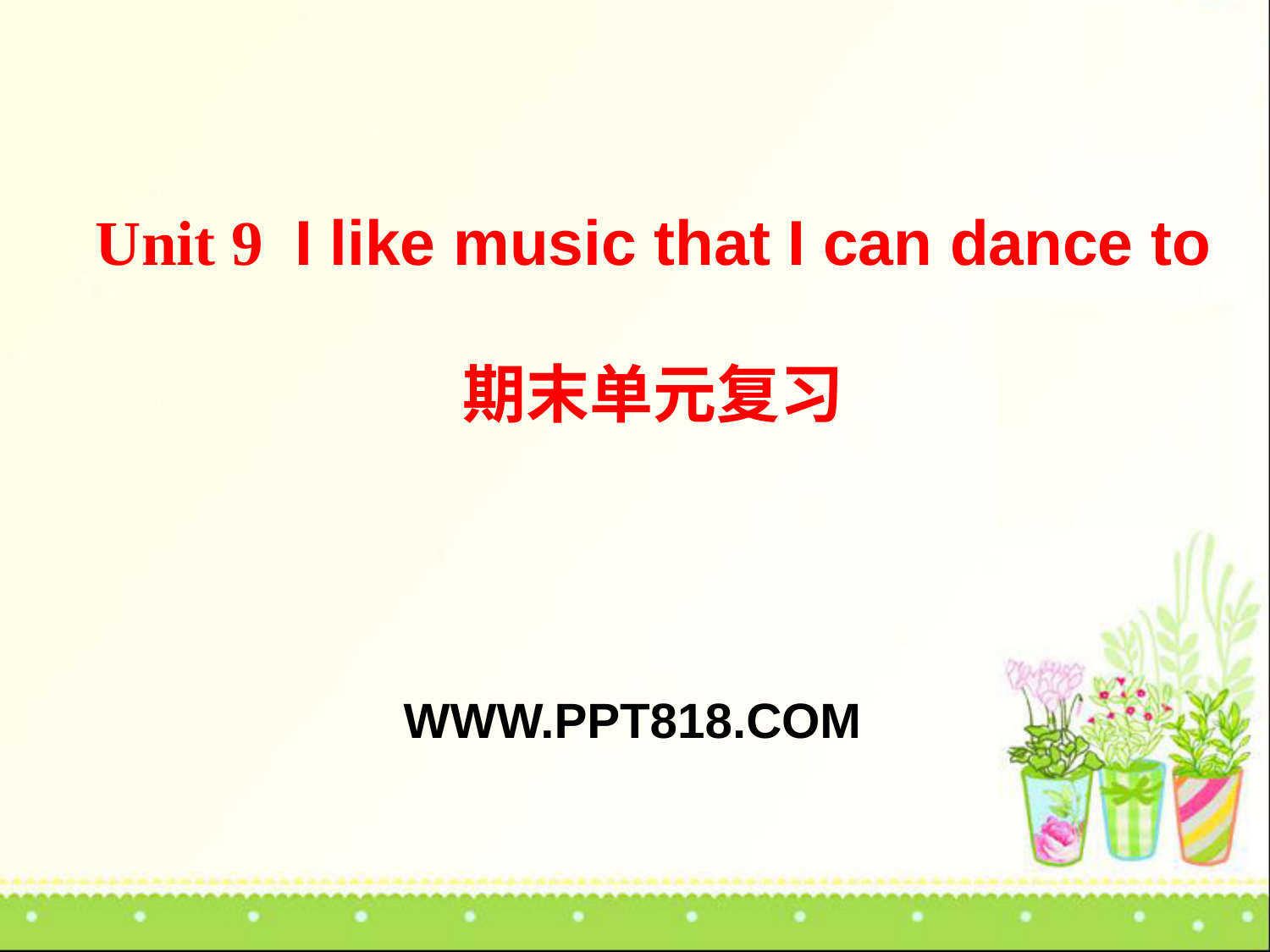

Unit 9  I like music that I can dance to

期末单元复习
WWW.PPT818.COM